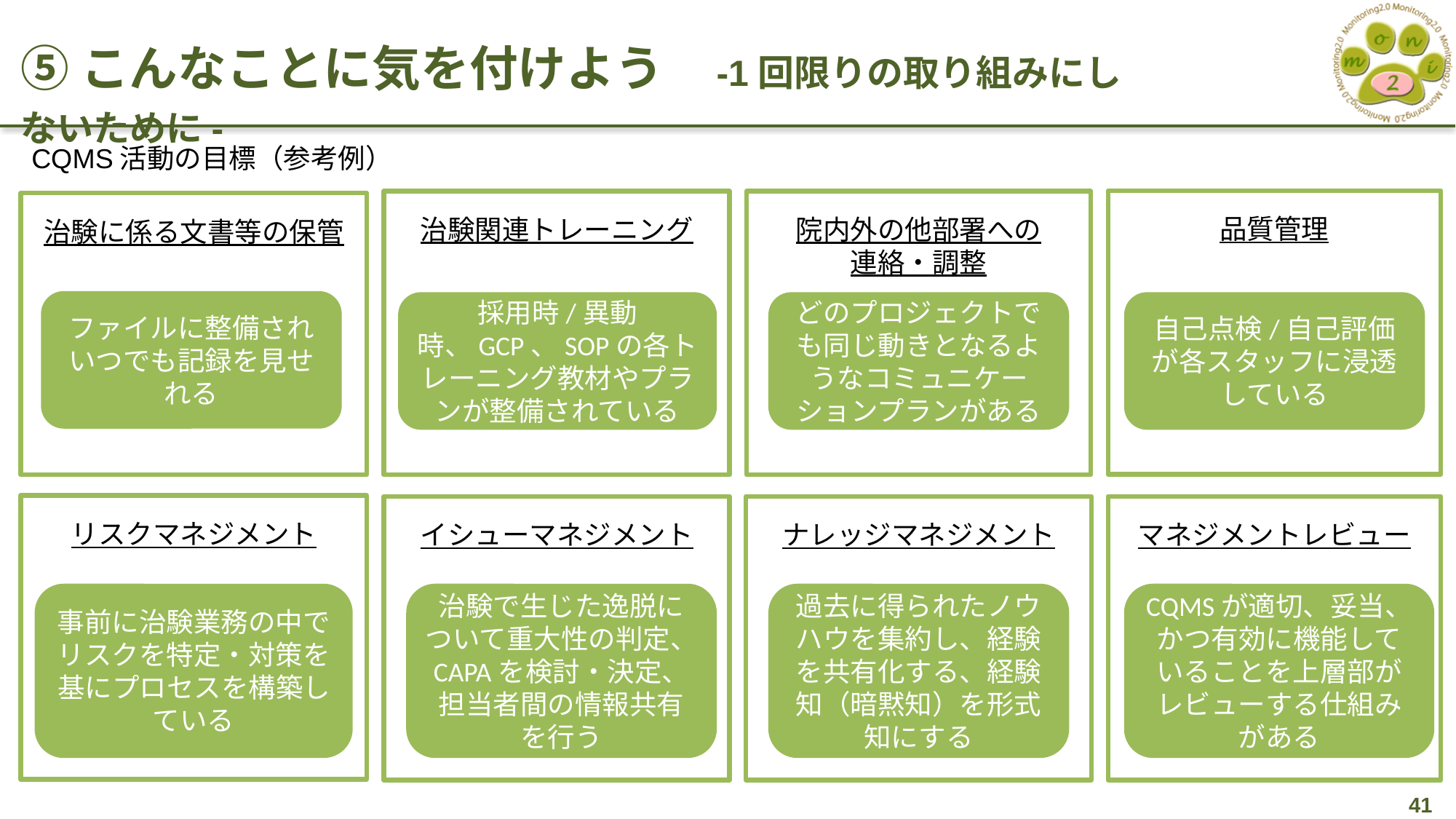

⑤こんなことに気を付けよう　-1回限りの取り組みにしないために-
CQMS活動の目標（参考例）
品質管理
治験関連トレーニング
院内外の他部署への
連絡・調整
治験に係る文書等の保管
ファイルに整備され
いつでも記録を見せれる
採用時/異動時、GCP、SOPの各トレーニング教材やプランが整備されている
どのプロジェクトでも同じ動きとなるようなコミュニケーションプランがある
自己点検/自己評価が各スタッフに浸透している
リスクマネジメント
イシューマネジメント
ナレッジマネジメント
マネジメントレビュー
事前に治験業務の中で
リスクを特定・対策を基にプロセスを構築している
治験で生じた逸脱について重大性の判定、CAPAを検討・決定、担当者間の情報共有を行う
過去に得られたノウハウを集約し、経験を共有化する、経験知（暗黙知）を形式知にする
CQMSが適切、妥当、
かつ有効に機能していることを上層部がレビューする仕組みがある